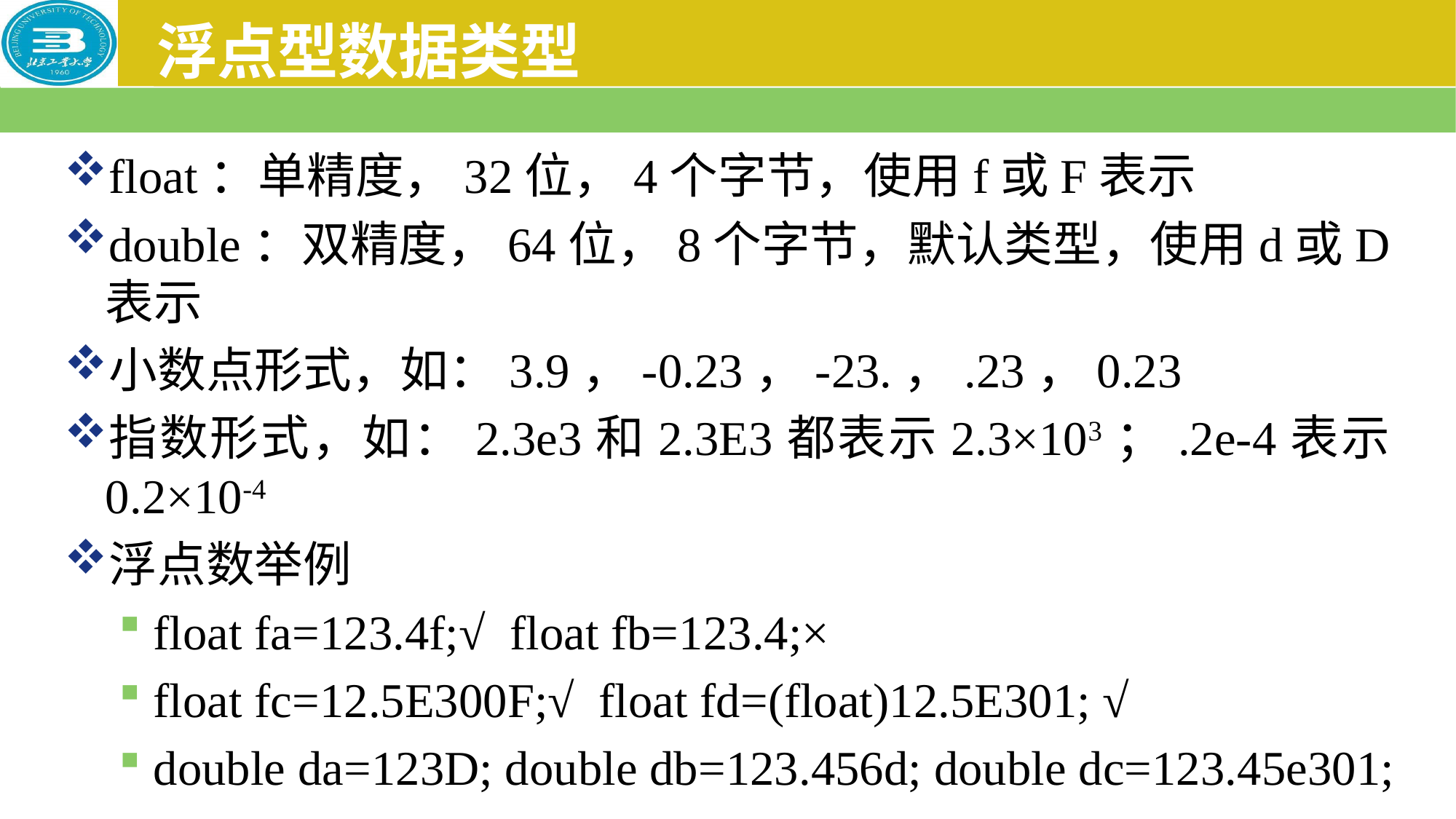

# 浮点型数据类型
float：单精度，32位，4个字节，使用f或F表示
double：双精度，64位，8个字节，默认类型，使用d或D表示
小数点形式，如：3.9，-0.23，-23.，.23，0.23
指数形式，如：2.3e3和2.3E3都表示2.3×103；.2e-4表示0.2×10-4
浮点数举例
float fa=123.4f;√  float fb=123.4;×
float fc=12.5E300F;√  float fd=(float)12.5E301; √
double da=123D; double db=123.456d; double dc=123.45e301;